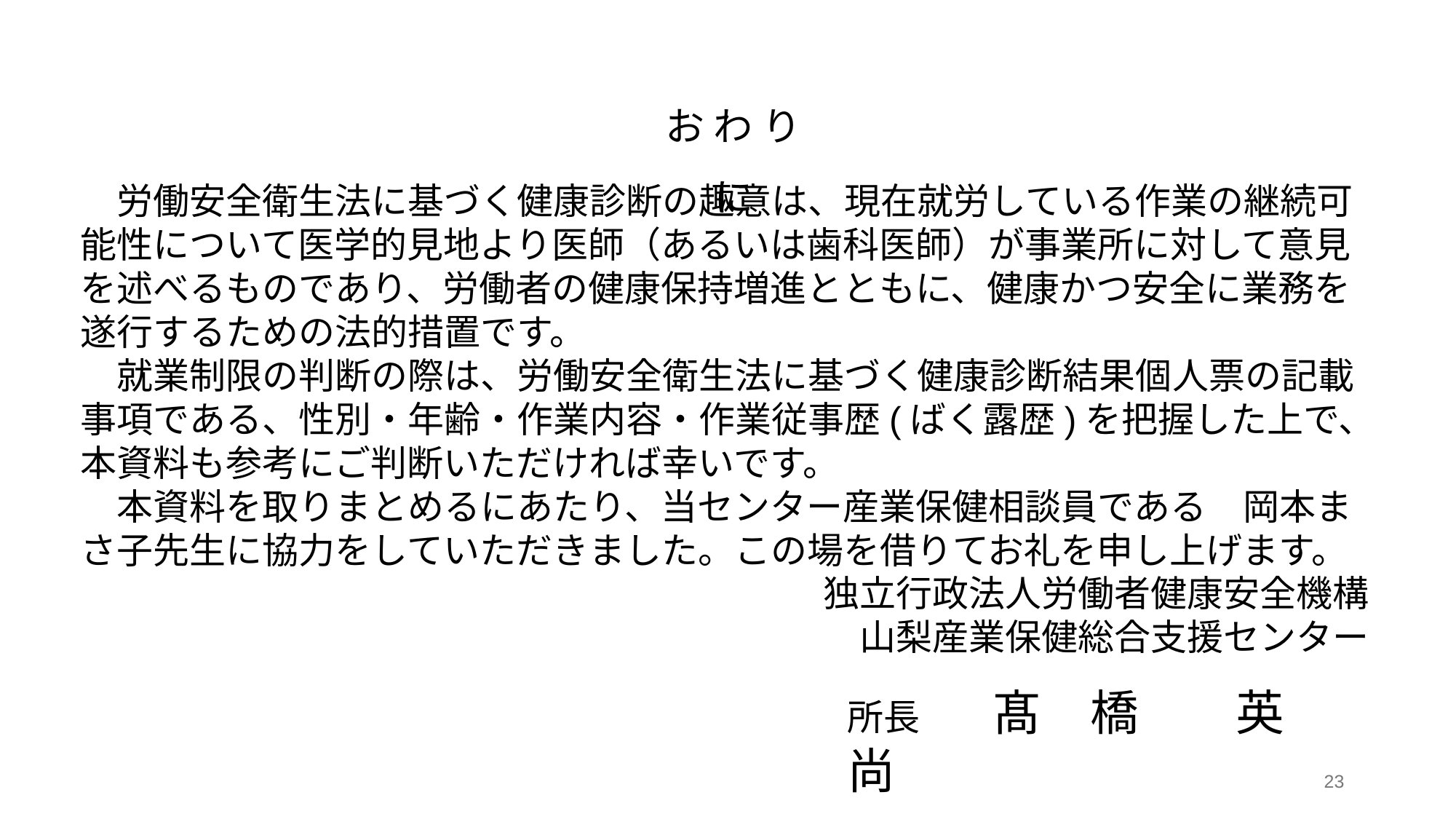

お わ り に
　労働安全衛生法に基づく健康診断の趣意は、現在就労している作業の継続可能性について医学的見地より医師（あるいは歯科医師）が事業所に対して意見を述べるものであり、労働者の健康保持増進とともに、健康かつ安全に業務を遂行するための法的措置です。
　就業制限の判断の際は、労働安全衛生法に基づく健康診断結果個人票の記載事項である、性別・年齢・作業内容・作業従事歴(ばく露歴)を把握した上で、本資料も参考にご判断いただければ幸いです。
　本資料を取りまとめるにあたり、当センター産業保健相談員である　岡本まさ子先生に協力をしていただきました。この場を借りてお礼を申し上げます。
独立行政法人労働者健康安全機構
　山梨産業保健総合支援センター
所長　　髙　橋　　英　尚
23